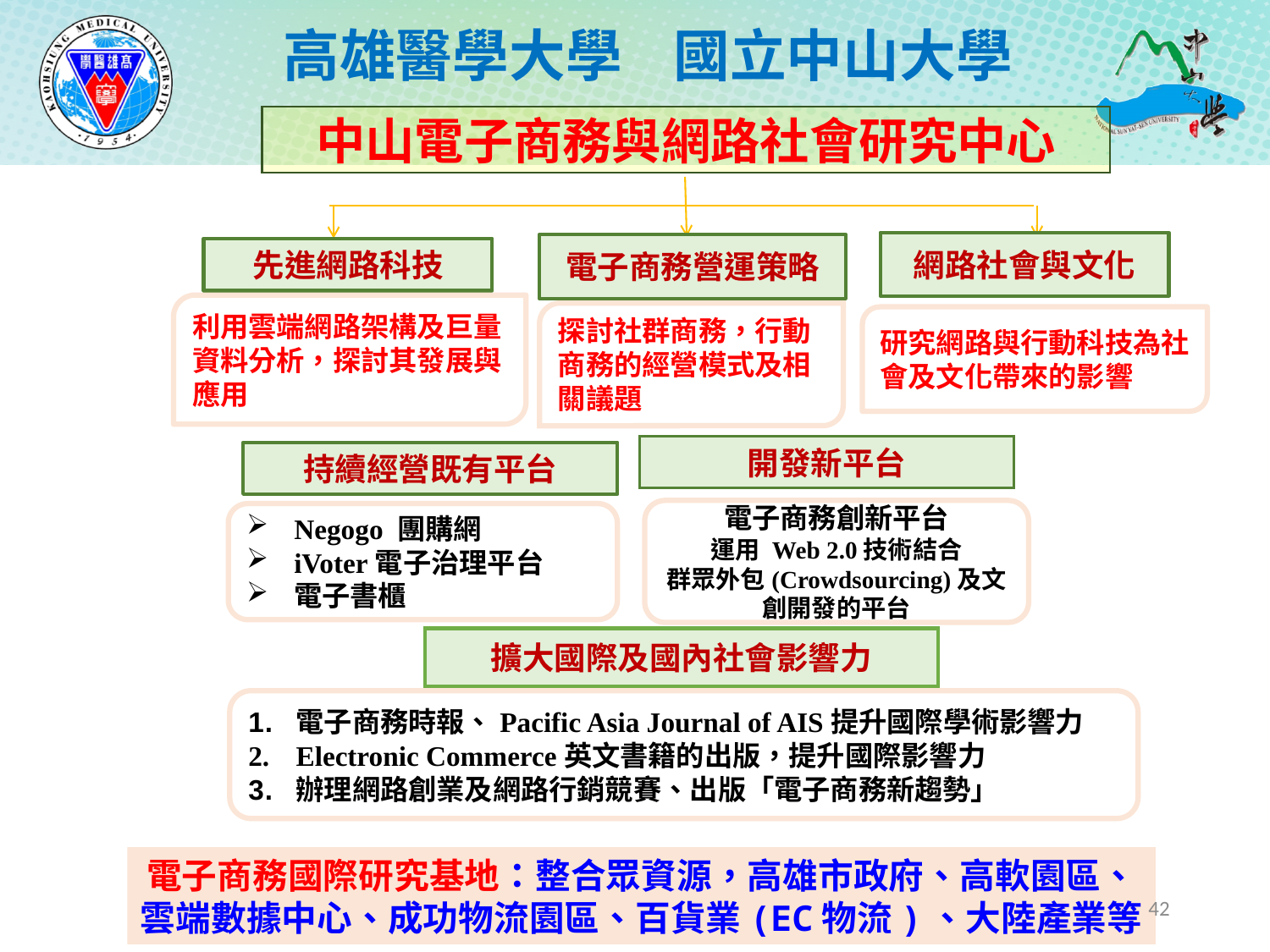

中山電子商務與網路社會研究中心
網路社會與文化
電子商務營運策略
先進網路科技
利用雲端網路架構及巨量資料分析，探討其發展與應用
探討社群商務，行動商務的經營模式及相關議題
研究網路與行動科技為社會及文化帶來的影響
開發新平台
持續經營既有平台
電子商務創新平台
運用 Web 2.0技術結合
群眾外包(Crowdsourcing)及文創開發的平台
Negogo 團購網
iVoter電子治理平台
電子書櫃
擴大國際及國內社會影響力
電子商務時報、Pacific Asia Journal of AIS提升國際學術影響力
Electronic Commerce英文書籍的出版，提升國際影響力
辦理網路創業及網路行銷競賽、出版「電子商務新趨勢」
電子商務國際研究基地：整合眾資源，高雄市政府、高軟園區、雲端數據中心、成功物流園區、百貨業(EC物流)、大陸產業等
42